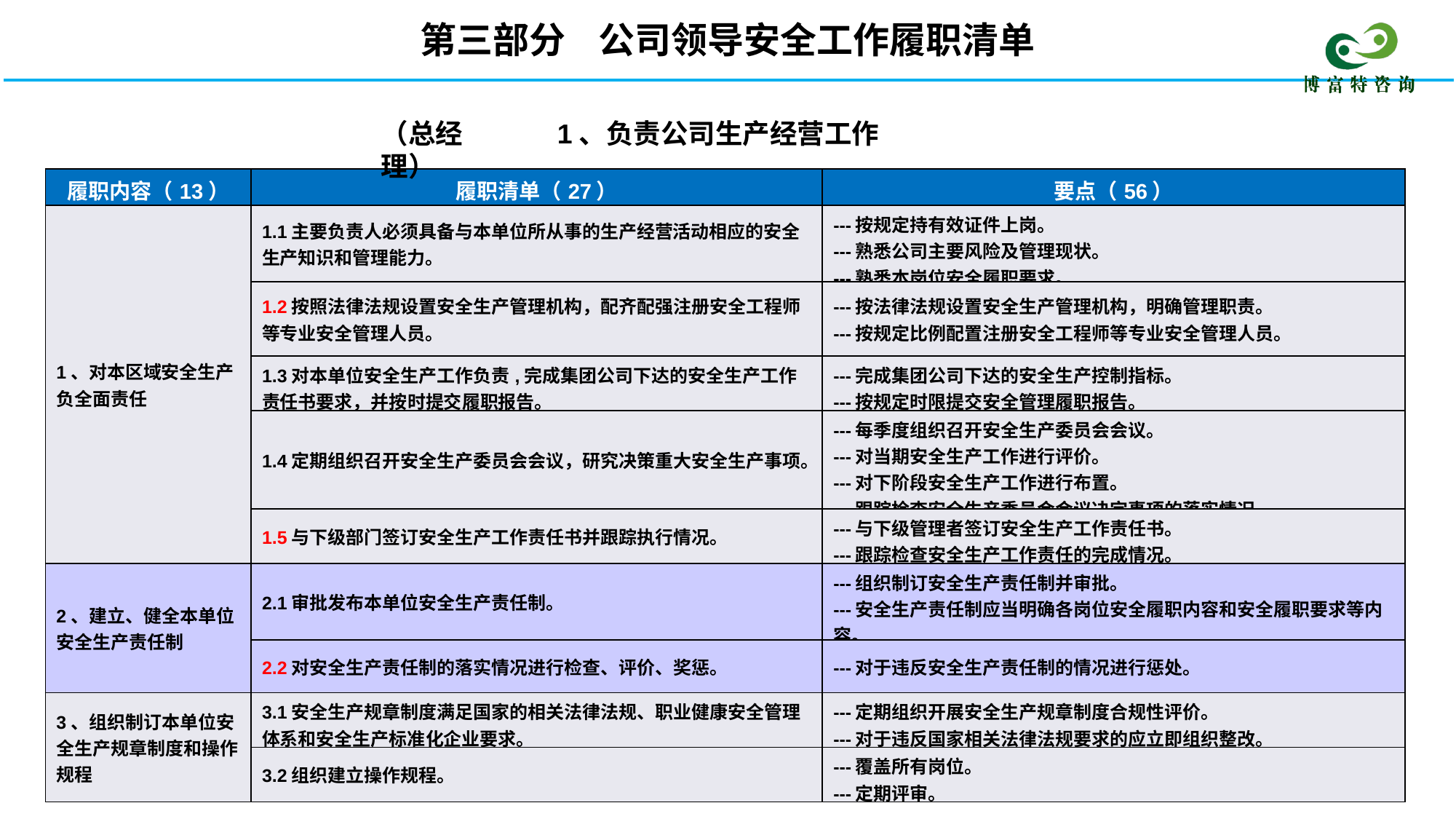

第三部分    公司领导安全工作履职清单
1、负责公司生产经营工作
（总经理）
| 履职内容（13） | 履职清单（27） | 要点（56） |
| --- | --- | --- |
| 1、对本区域安全生产负全面责任 | 1.1主要负责人必须具备与本单位所从事的生产经营活动相应的安全生产知识和管理能力。 | ---按规定持有效证件上岗。 ---熟悉公司主要风险及管理现状。 ---熟悉本岗位安全履职要求。 |
|  | 1.2按照法律法规设置安全生产管理机构，配齐配强注册安全工程师等专业安全管理人员。 | ---按法律法规设置安全生产管理机构，明确管理职责。 ---按规定比例配置注册安全工程师等专业安全管理人员。 |
|  | 1.3对本单位安全生产工作负责,完成集团公司下达的安全生产工作责任书要求，并按时提交履职报告。 | ---完成集团公司下达的安全生产控制指标。 ---按规定时限提交安全管理履职报告。 |
|  | 1.4定期组织召开安全生产委员会会议，研究决策重大安全生产事项。 | ---每季度组织召开安全生产委员会会议。 ---对当期安全生产工作进行评价。 ---对下阶段安全生产工作进行布置。 ---跟踪检查安全生产委员会会议决定事项的落实情况。 |
|  | 1.5与下级部门签订安全生产工作责任书并跟踪执行情况。 | ---与下级管理者签订安全生产工作责任书。 ---跟踪检查安全生产工作责任的完成情况。 |
| 2、建立、健全本单位安全生产责任制 | 2.1审批发布本单位安全生产责任制。 | ---组织制订安全生产责任制并审批。 ---安全生产责任制应当明确各岗位安全履职内容和安全履职要求等内容。 |
|  | 2.2对安全生产责任制的落实情况进行检查、评价、奖惩。 | ---对于违反安全生产责任制的情况进行惩处。 |
| 3、组织制订本单位安全生产规章制度和操作规程 | 3.1安全生产规章制度满足国家的相关法律法规、职业健康安全管理体系和安全生产标准化企业要求。 | ---定期组织开展安全生产规章制度合规性评价。 ---对于违反国家相关法律法规要求的应立即组织整改。 |
|  | 3.2组织建立操作规程。 | ---覆盖所有岗位。 ---定期评审。 |